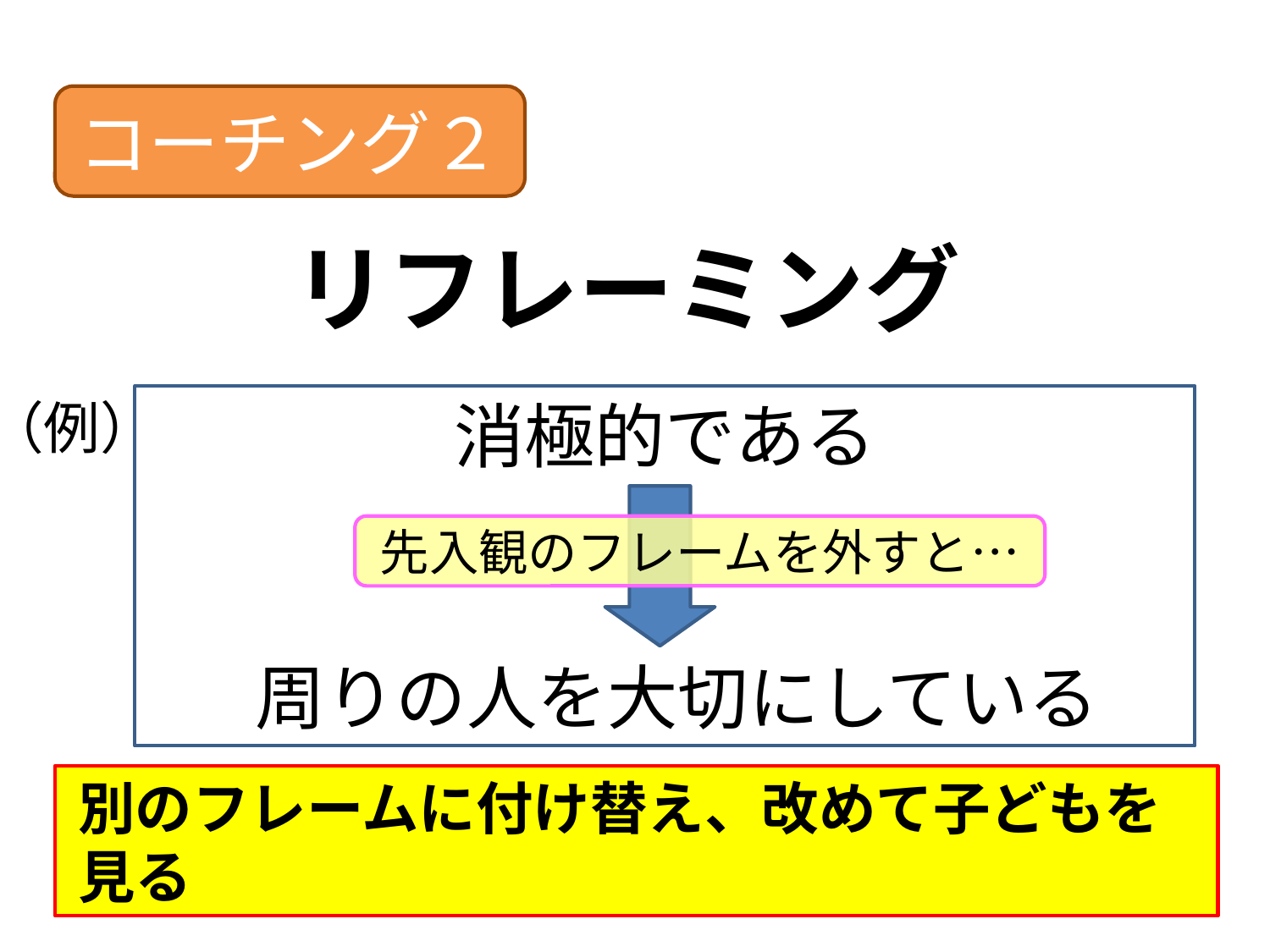

コーチング２
リフレーミング
（例）
消極的である

先入観のフレームを外すと…
周りの人を大切にしている
別のフレームに付け替え、改めて子どもを見る